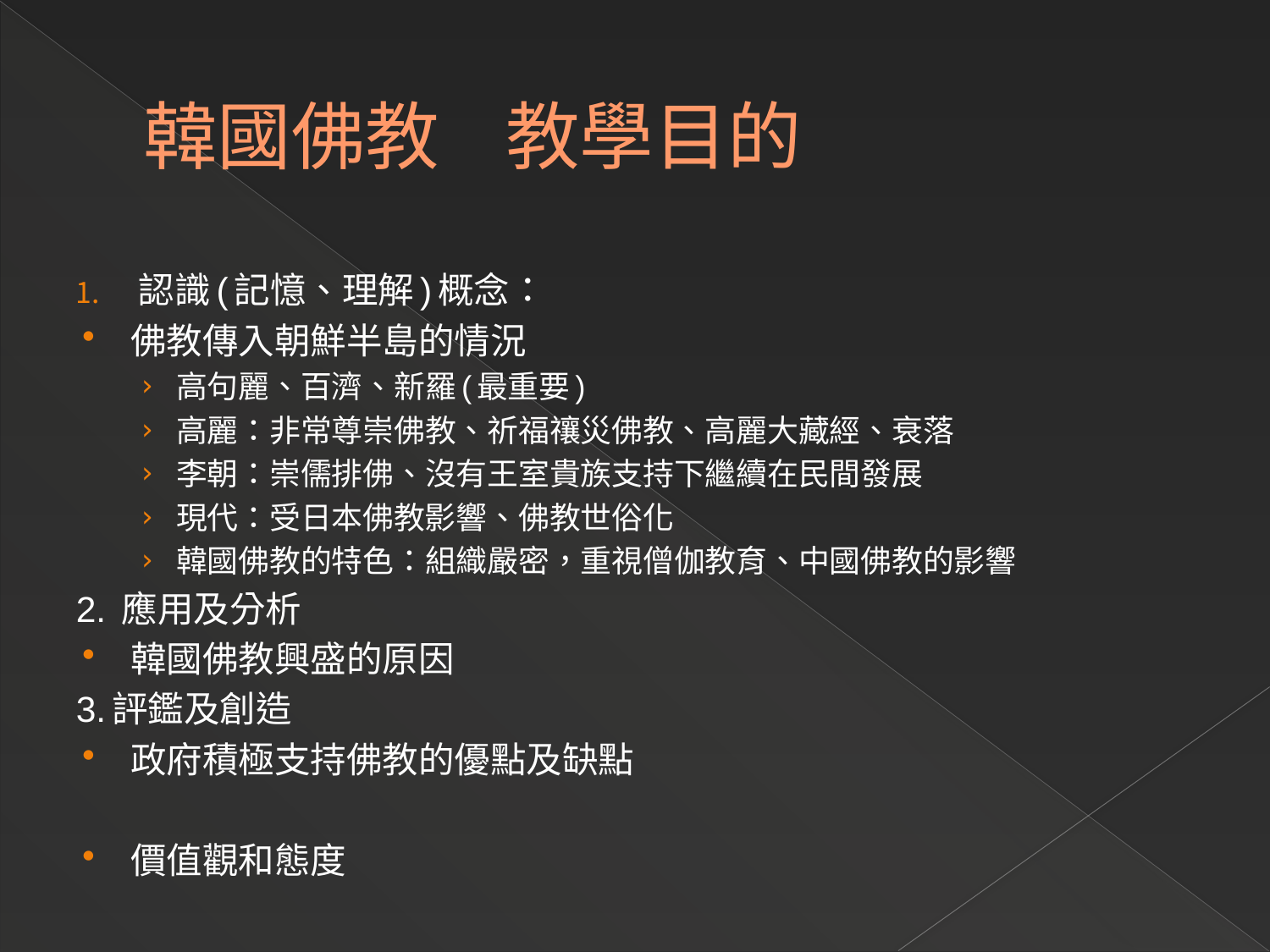

# 韓國佛教    教學目的
認識(記憶、理解)概念：
佛教傳入朝鮮半島的情況
高句麗、百濟、新羅(最重要)
高麗：非常尊崇佛教、祈福禳災佛教、高麗大藏經、衰落
李朝：崇儒排佛、沒有王室貴族支持下繼續在民間發展
現代：受日本佛教影響、佛教世俗化
韓國佛教的特色：組織嚴密，重視僧伽教育、中國佛教的影響
2. 應用及分析
韓國佛教興盛的原因
3.評鑑及創造
政府積極支持佛教的優點及缺點

價值觀和態度